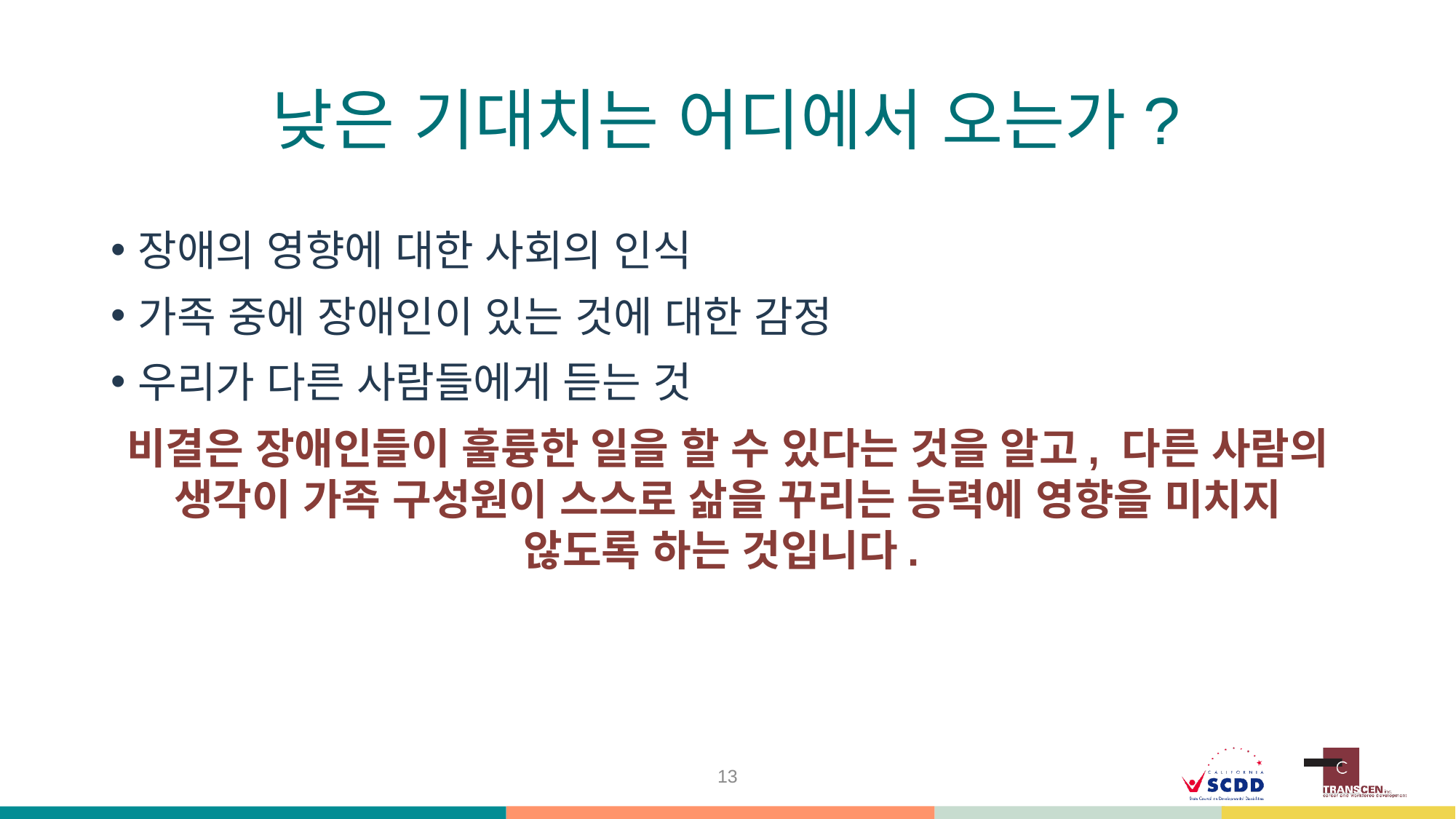

# 낮은 기대치는 어디에서 오는가?
장애의 영향에 대한 사회의 인식
가족 중에 장애인이 있는 것에 대한 감정
우리가 다른 사람들에게 듣는 것
비결은 장애인들이 훌륭한 일을 할 수 있다는 것을 알고, 다른 사람의 생각이 가족 구성원이 스스로 삶을 꾸리는 능력에 영향을 미치지 않도록 하는 것입니다.
13